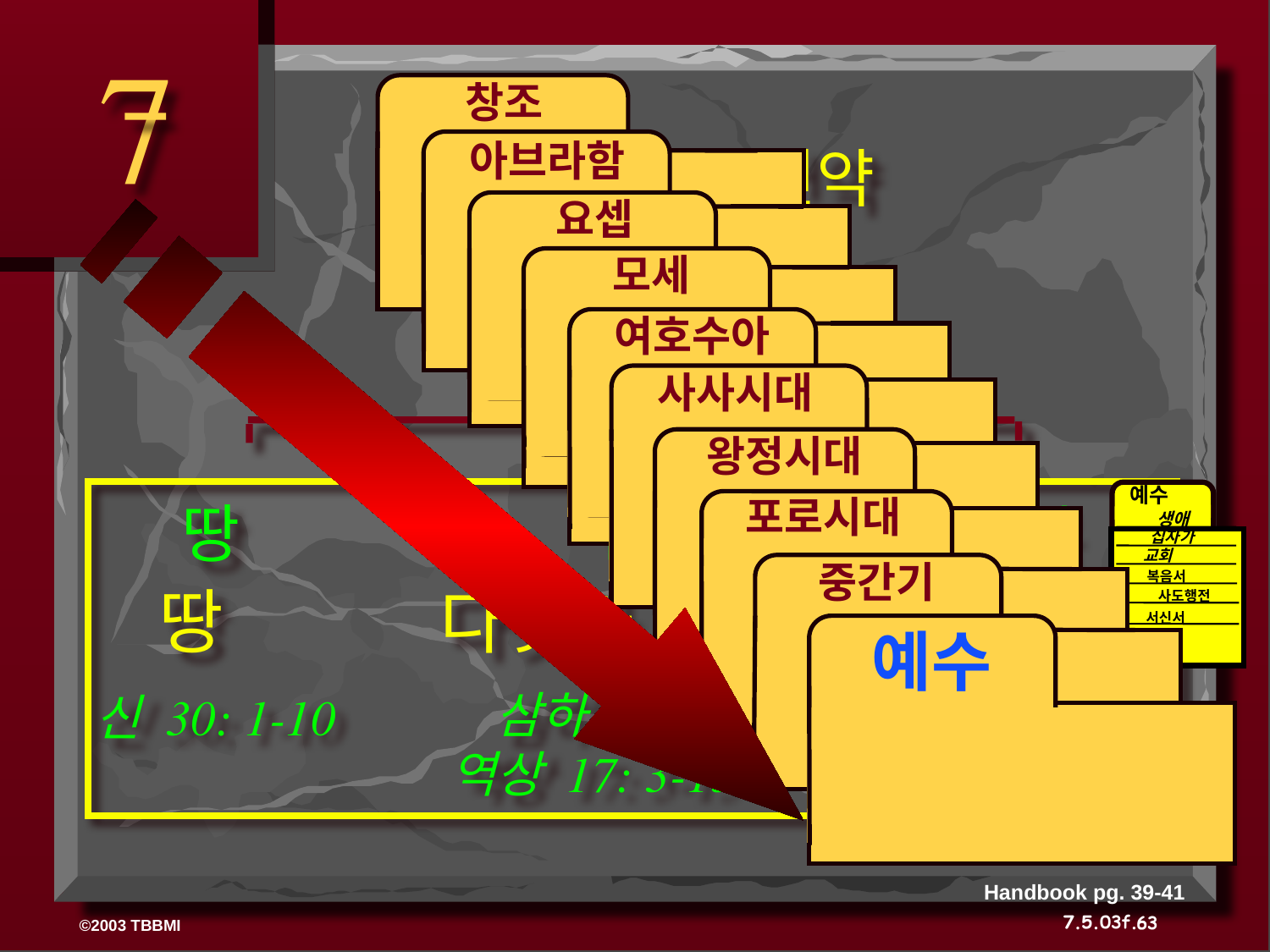

7

  창조
ABRAHAM

  아브라함
ABRAHAM

   요셉
ABRAHAM

   모세

   여호수아

   사사시대

   왕정시대

   포로시대

   중간기

예수

아브라함과의 언약
창. 12: 1-3

        땅                    민족              축복

예수

생애

십자가

교회

복음서

  땅           다윗과 언약       새로움
사도행전

서신서

   삼하 7: 4-16
역상 17: 3-15
신 30: 1-10
Jer 31: 31-33
Handbook pg. 39-41
63